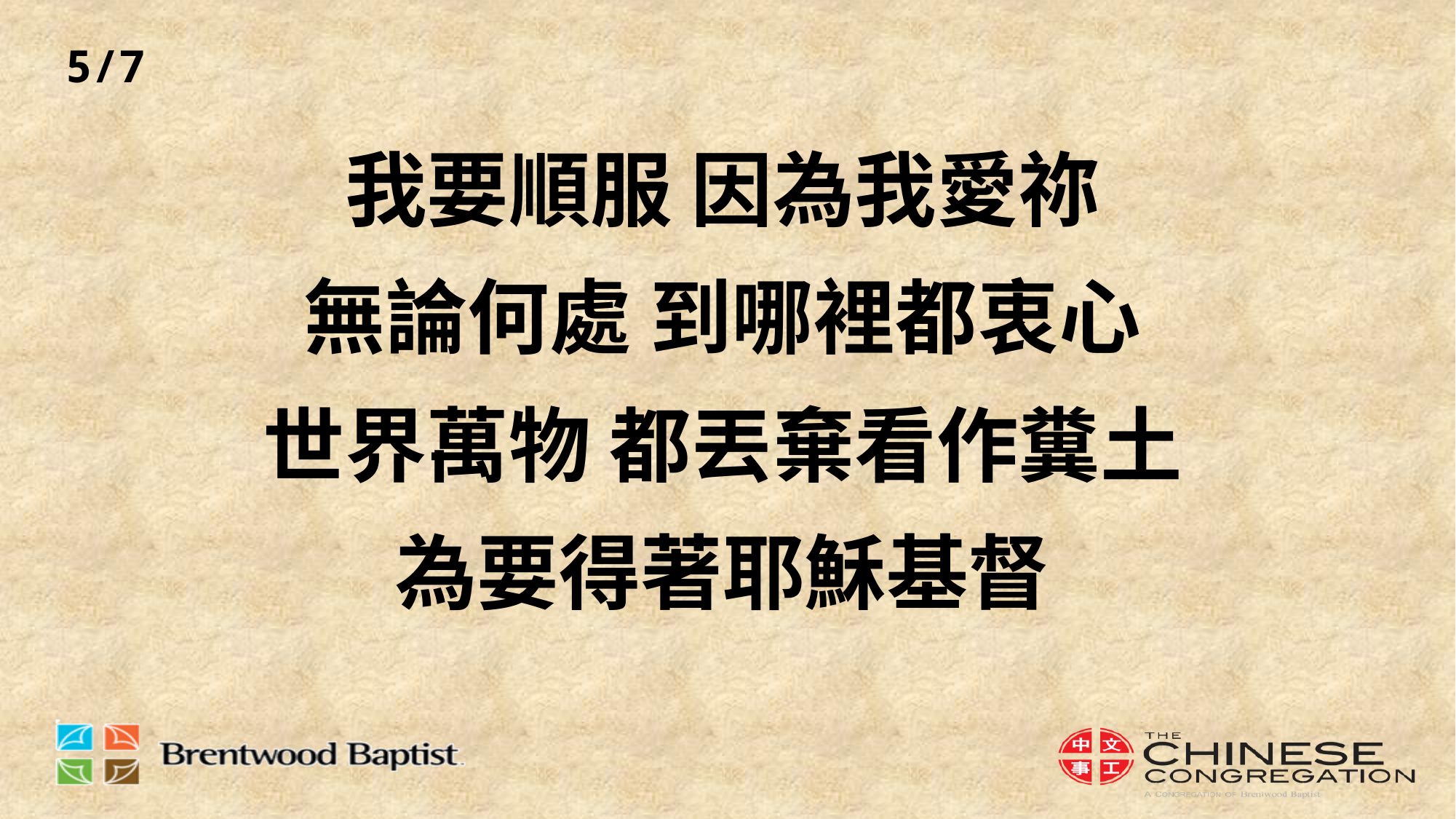

5/7
# 我要順服 因為我愛祢 無論何處 到哪裡都衷心 世界萬物 都丟棄看作糞土 為要得著耶穌基督